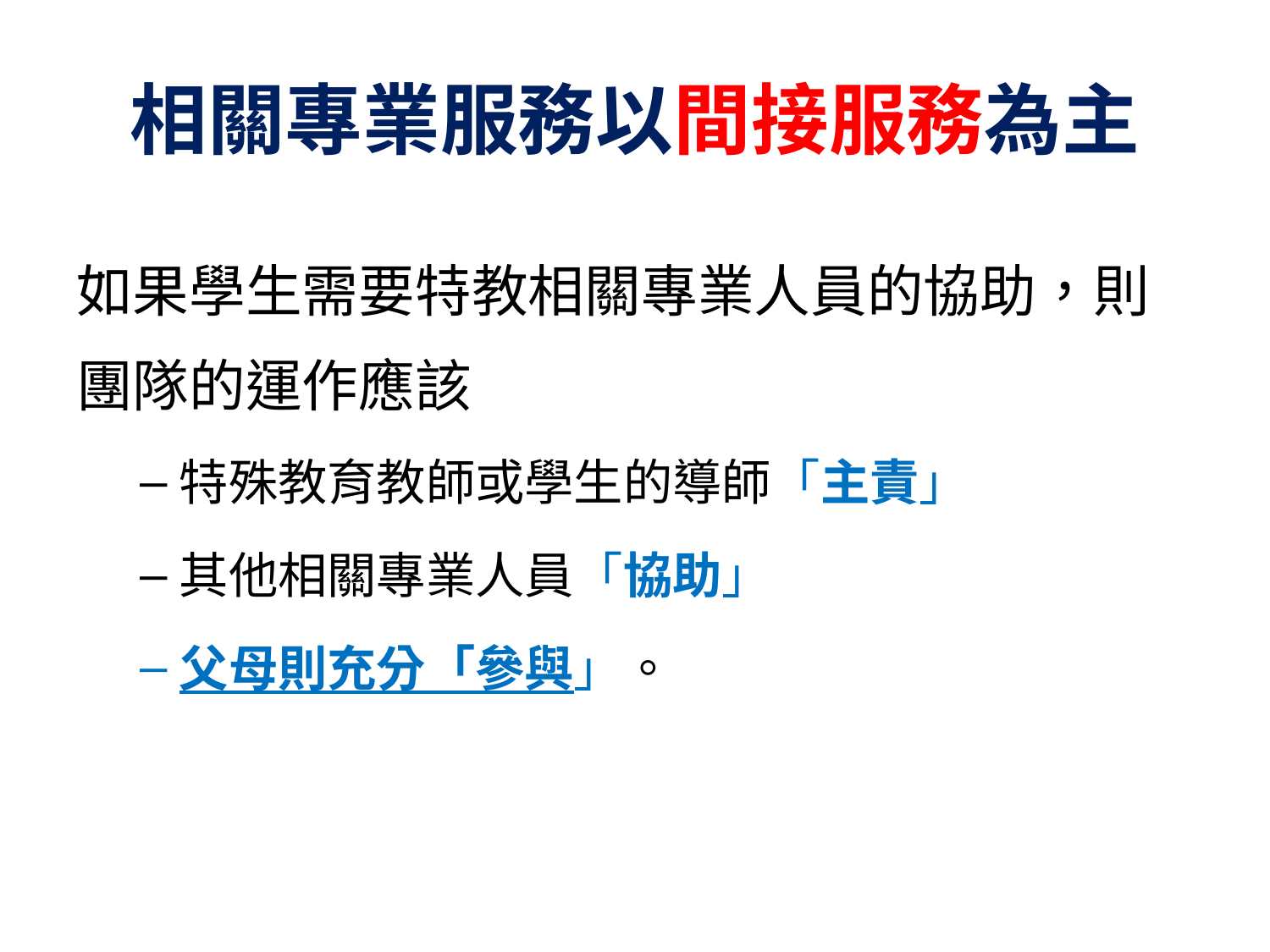

# 相關專業服務以間接服務為主
如果學生需要特教相關專業人員的協助，則團隊的運作應該
特殊教育教師或學生的導師「主責」
其他相關專業人員「協助」
父母則充分「參與」。